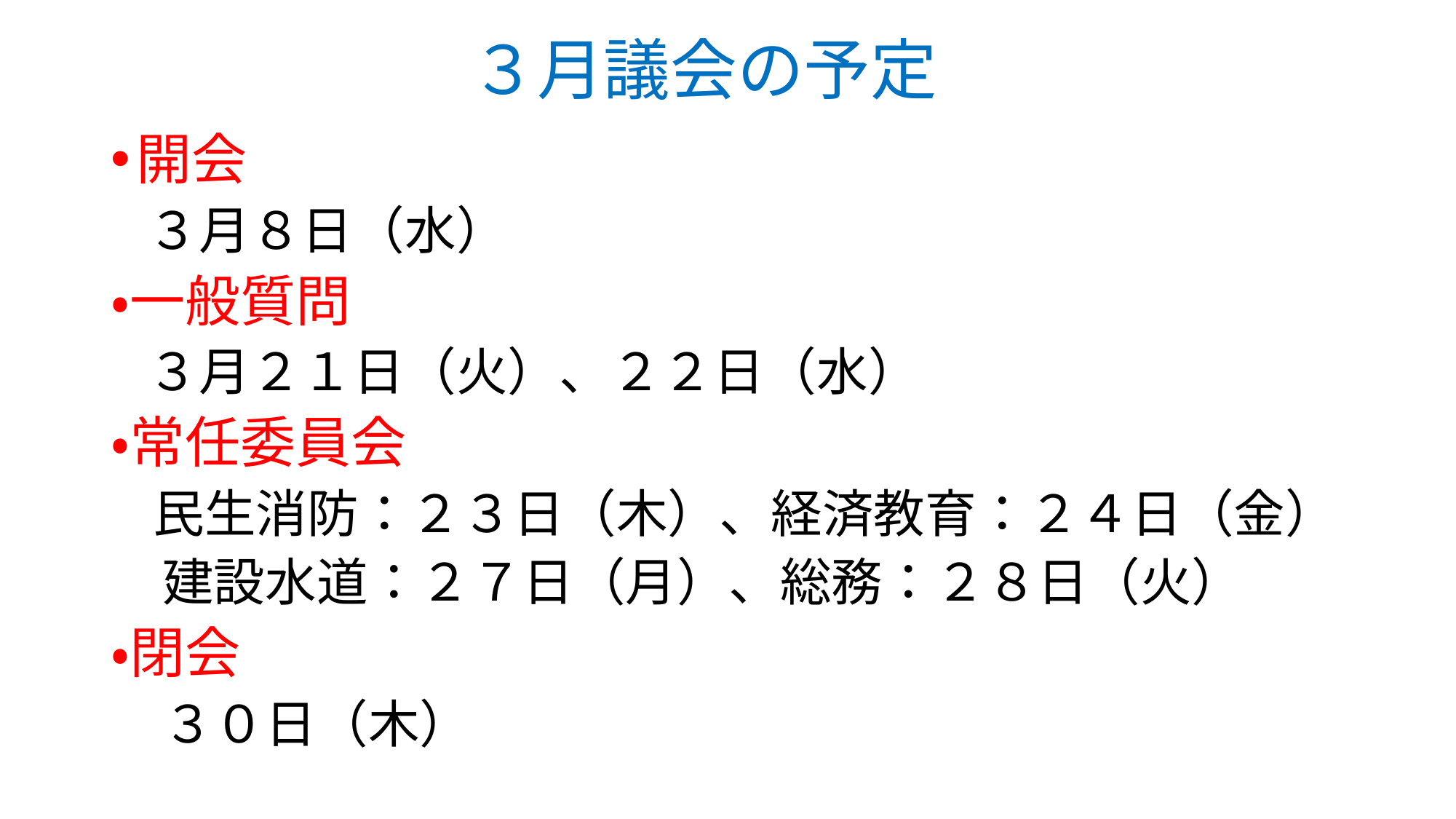

# ３月議会の予定
開会
　３月８日（水）
・一般質問
　３月２１日（火）、２２日（水）
・常任委員会
　民生消防：２３日（木）、経済教育：２４日（金）
　建設水道：２７日（月）、総務：２８日（火）
・閉会
　３０日（木）